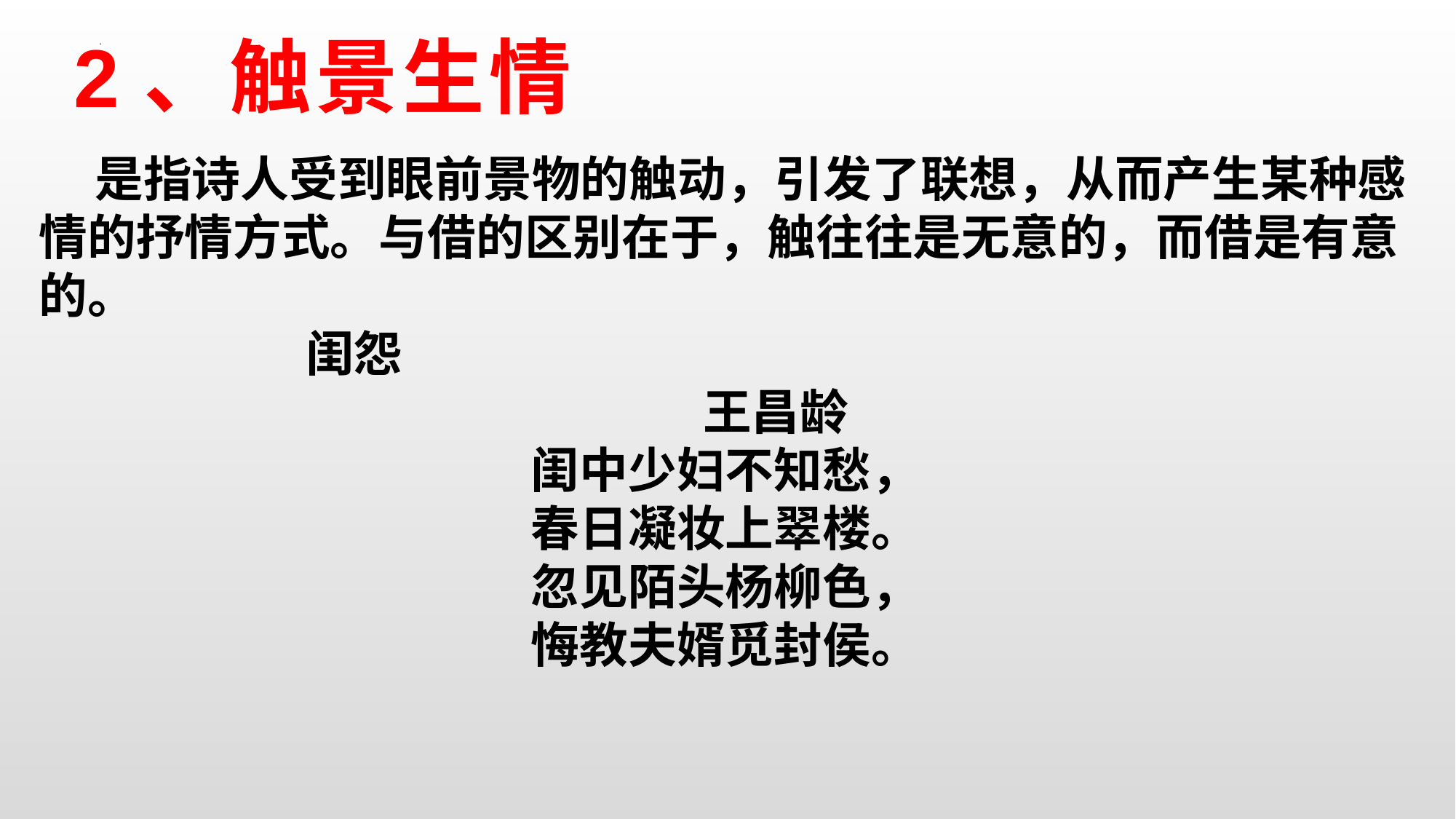

# 2、触景生情

    是指诗人受到眼前景物的触动，引发了联想，从而产生某种感情的抒情方式。与借的区别在于，触往往是无意的，而借是有意的。
                       闺怨
        王昌龄
闺中少妇不知愁，
春日凝妆上翠楼。
忽见陌头杨柳色，
悔教夫婿觅封侯。